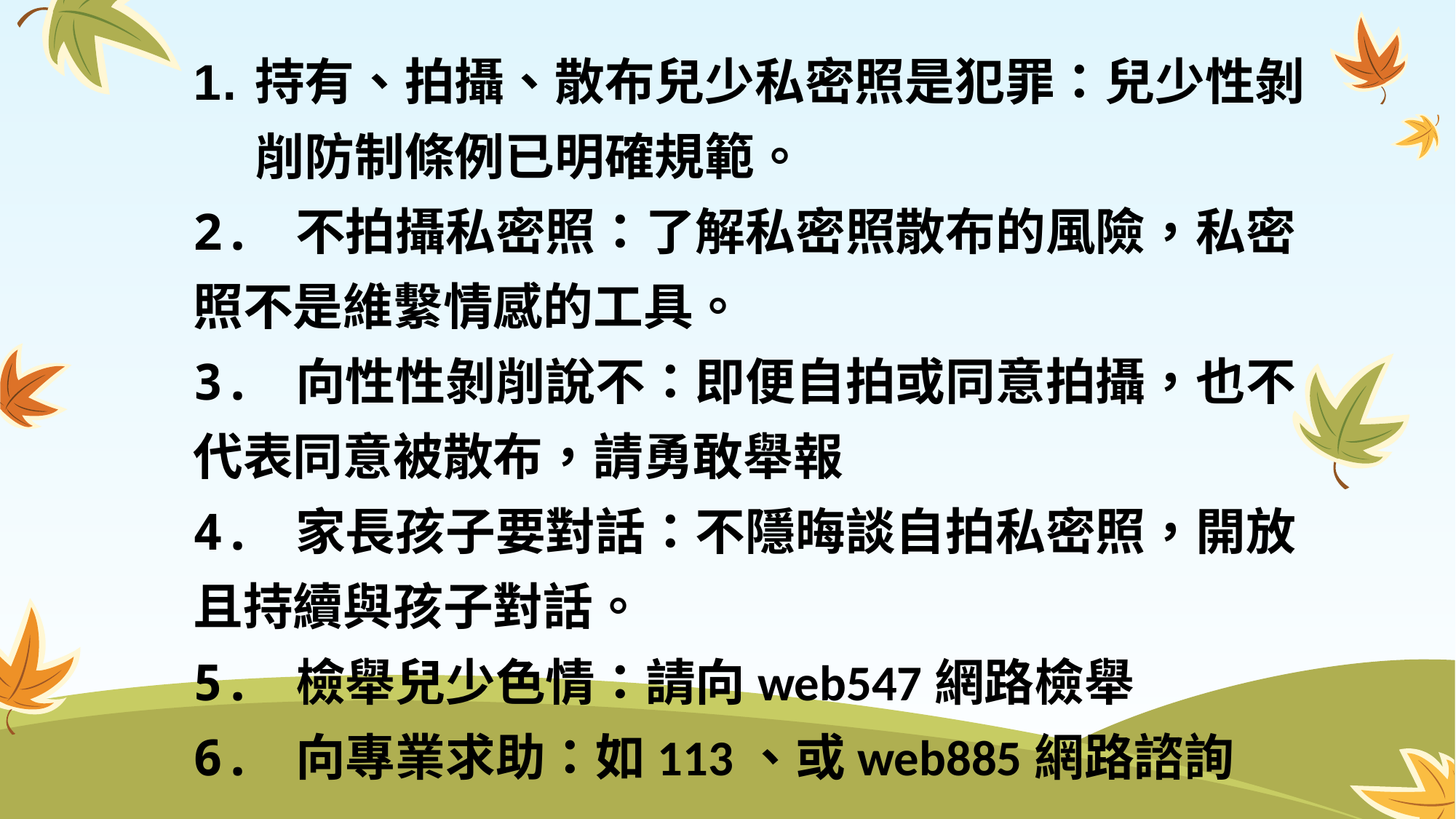

持有、拍攝、散布兒少私密照是犯罪：兒少性剝削防制條例已明確規範。
2. 不拍攝私密照：了解私密照散布的風險，私密照不是維繫情感的工具。
3. 向性性剝削說不：即便自拍或同意拍攝，也不代表同意被散布，請勇敢舉報
4. 家長孩子要對話：不隱晦談自拍私密照，開放且持續與孩子對話。
5. 檢舉兒少色情：請向web547網路檢舉
6. 向專業求助：如113、或web885網路諮詢